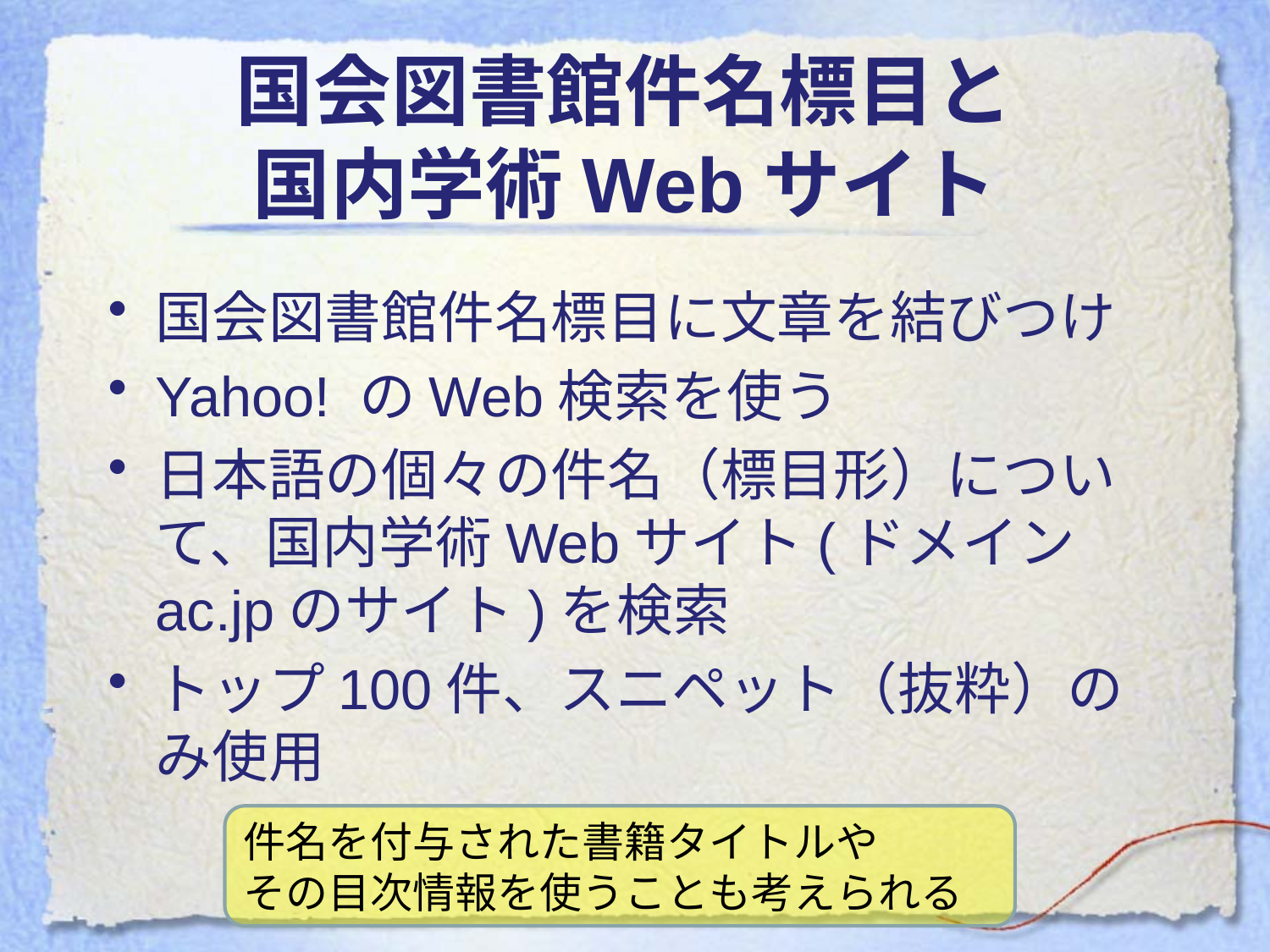

# 国会図書館件名標目と 国内学術Webサイト
国会図書館件名標目に文章を結びつけ
Yahoo! のWeb検索を使う
日本語の個々の件名（標目形）について、国内学術Webサイト(ドメインac.jpのサイト)を検索
トップ100件、スニペット（抜粋）のみ使用
件名を付与された書籍タイトルや
その目次情報を使うことも考えられる